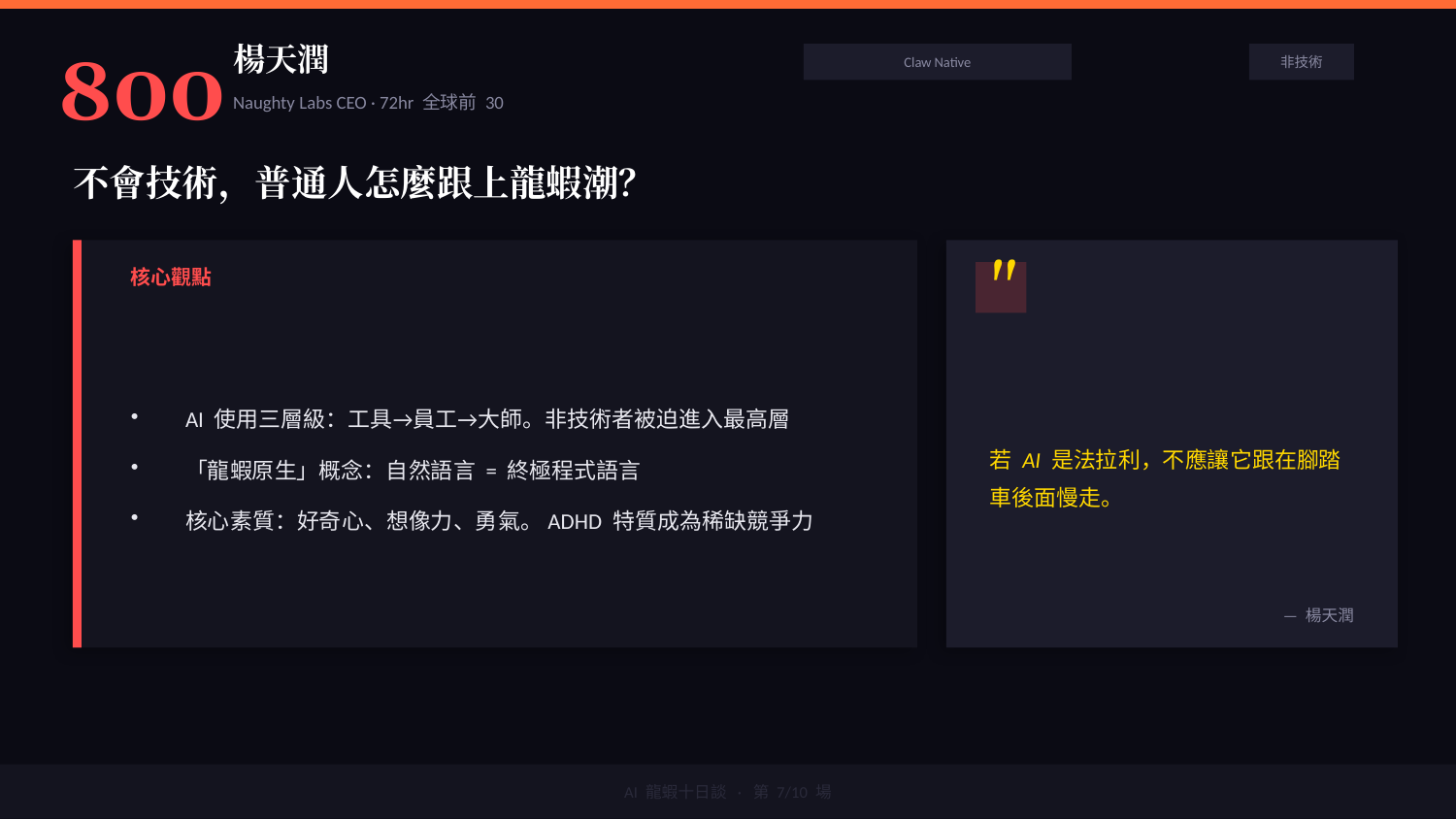

800
楊天潤

Claw Native

非技術
Naughty Labs CEO · 72hr 全球前 30
不會技術，普通人怎麼跟上龍蝦潮？

"
核心觀點

AI 使用三層級：工具→員工→大師。非技術者被迫進入最高層
「龍蝦原生」概念：自然語言 = 終極程式語言
核心素質：好奇心、想像力、勇氣。ADHD 特質成為稀缺競爭力
若 AI 是法拉利，不應讓它跟在腳踏車後面慢走。
— 楊天潤

AI 龍蝦十日談  ·  第 7/10 場